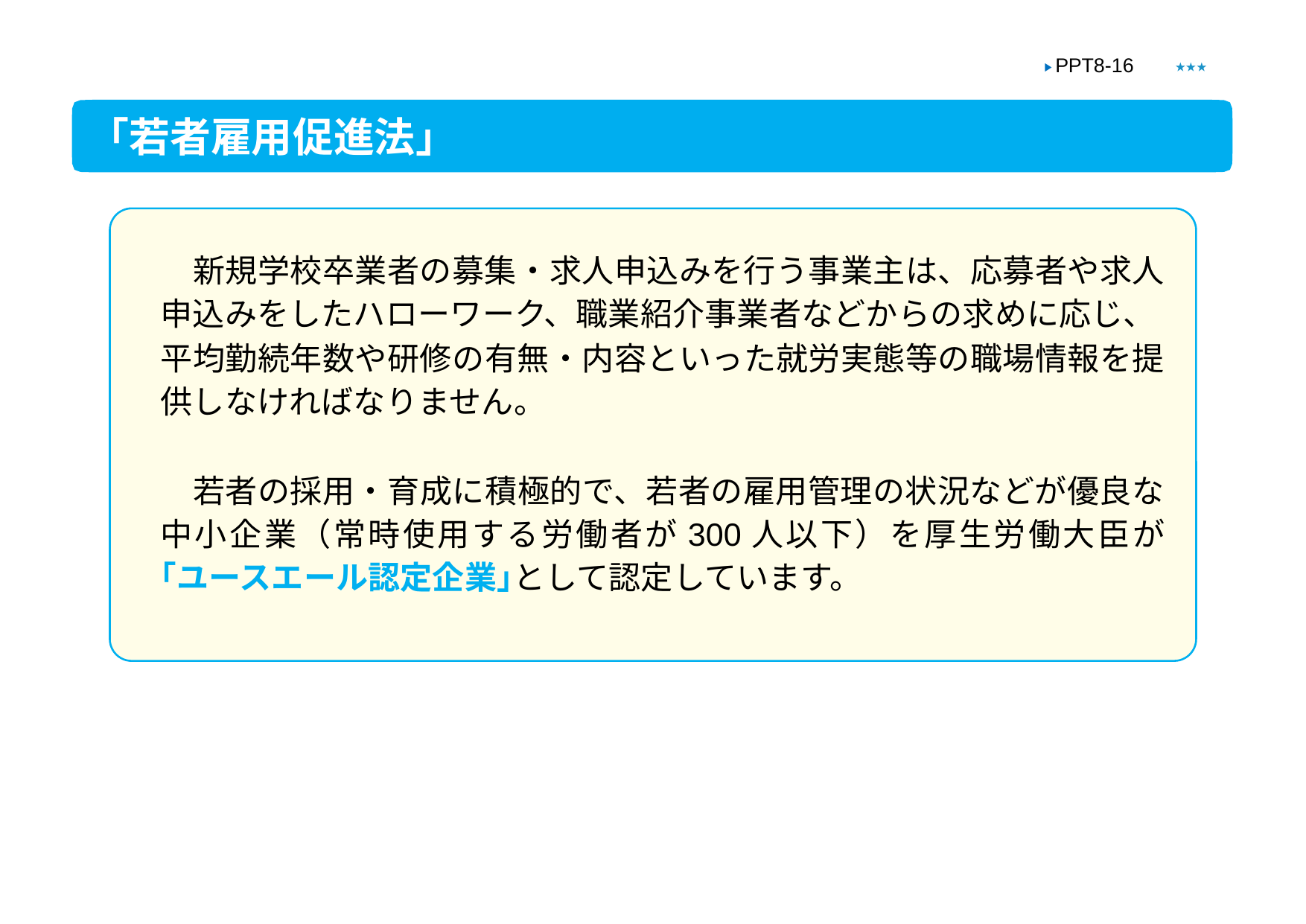

★★★
▶ PPT8-16

「若者雇用促進法」

　新規学校卒業者の募集・求人申込みを行う事業主は、応募者や求人申込みをしたハローワーク、職業紹介事業者などからの求めに応じ、
平均勤続年数や研修の有無・内容といった就労実態等の職場情報を提供しなければなりません。

　若者の採用・育成に積極的で、若者の雇用管理の状況などが優良な中小企業（常時使用する労働者が300人以下）を厚生労働大臣が｢ユースエール認定企業｣として認定しています。